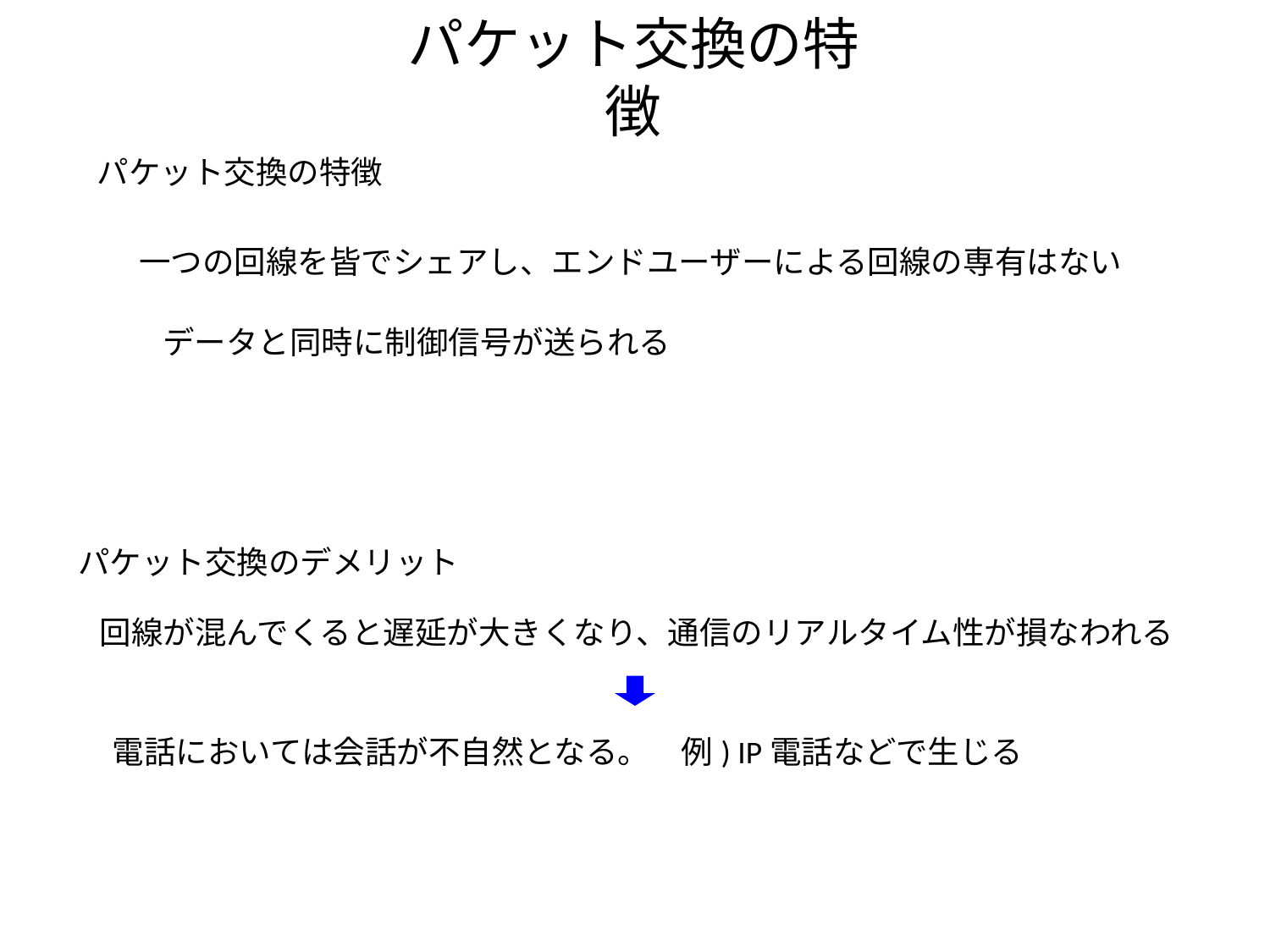

パケット交換の特徴
パケット交換の特徴
一つの回線を皆でシェアし、エンドユーザーによる回線の専有はない
データと同時に制御信号が送られる
パケット交換のデメリット
回線が混んでくると遅延が大きくなり、通信のリアルタイム性が損なわれる

電話においては会話が不自然となる。　例) IP電話などで生じる